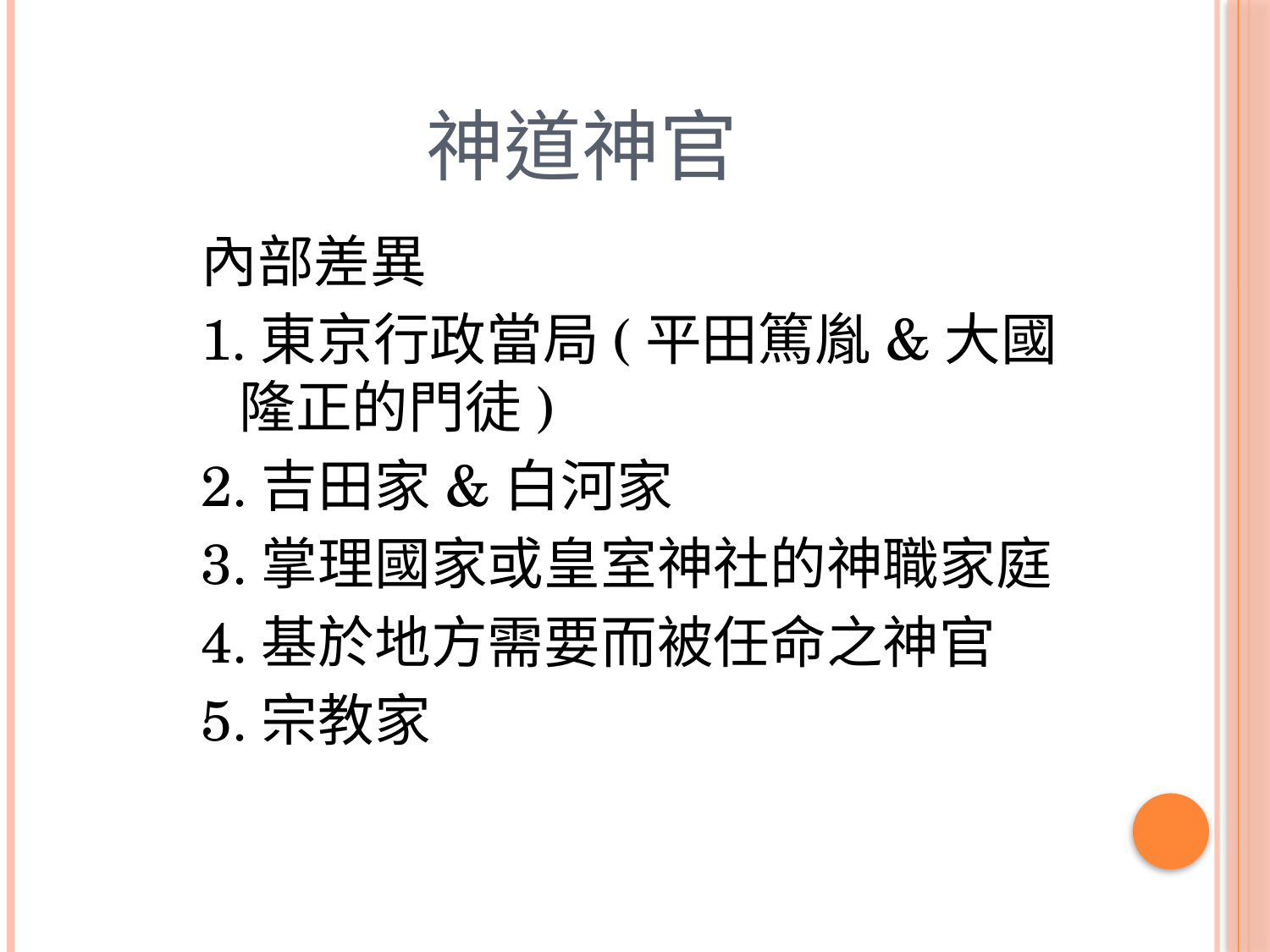

# 神道神官
內部差異
1.東京行政當局(平田篤胤&大國隆正的門徒)
2.吉田家&白河家
3.掌理國家或皇室神社的神職家庭
4.基於地方需要而被任命之神官
5.宗教家